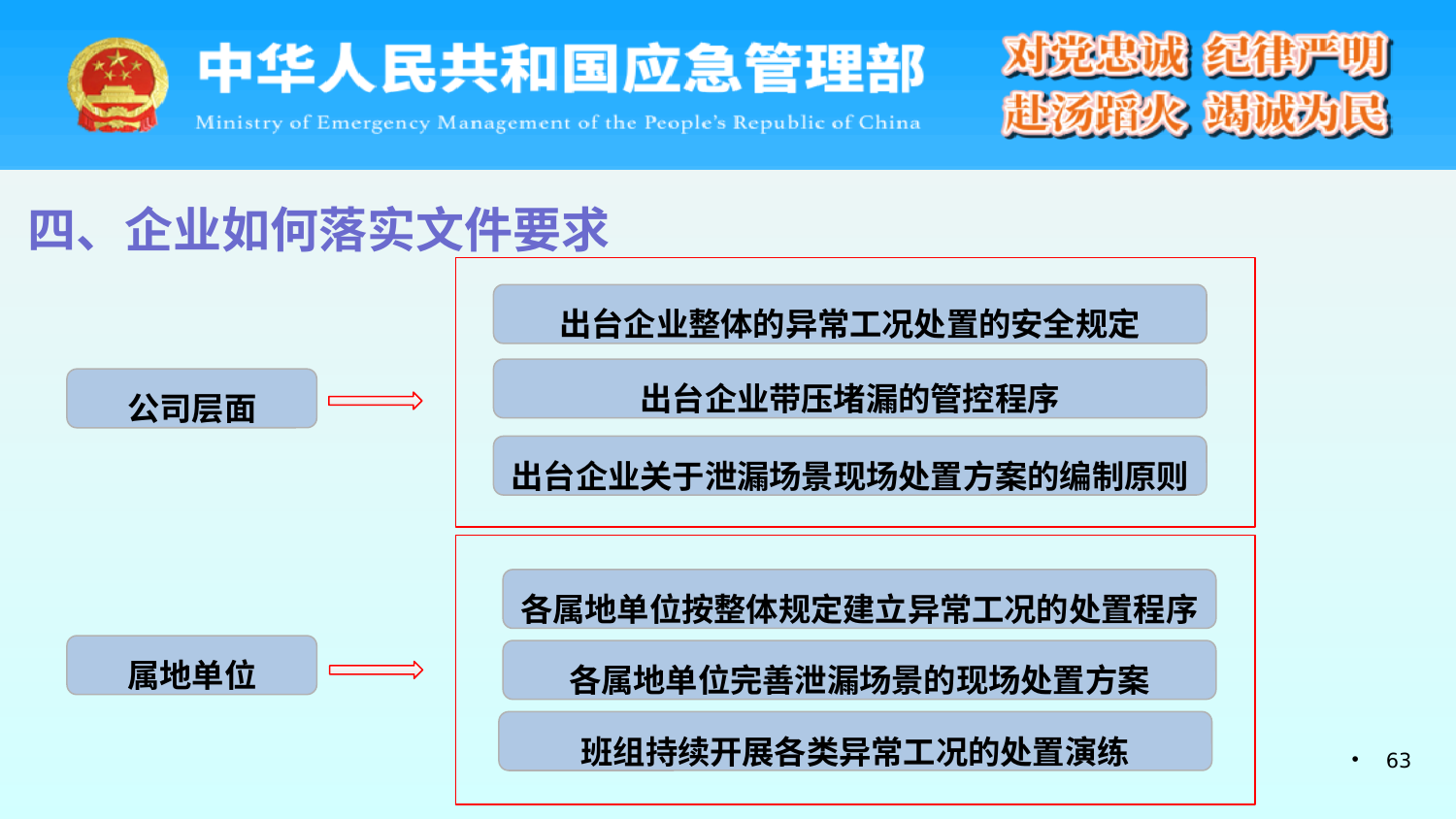

四、企业如何落实文件要求

出台企业整体的异常工况处置的安全规定
出台企业带压堵漏的管控程序
公司层面

出台企业关于泄漏场景现场处置方案的编制原则

各属地单位按整体规定建立异常工况的处置程序
属地单位
各属地单位完善泄漏场景的现场处置方案

班组持续开展各类异常工况的处置演练
63